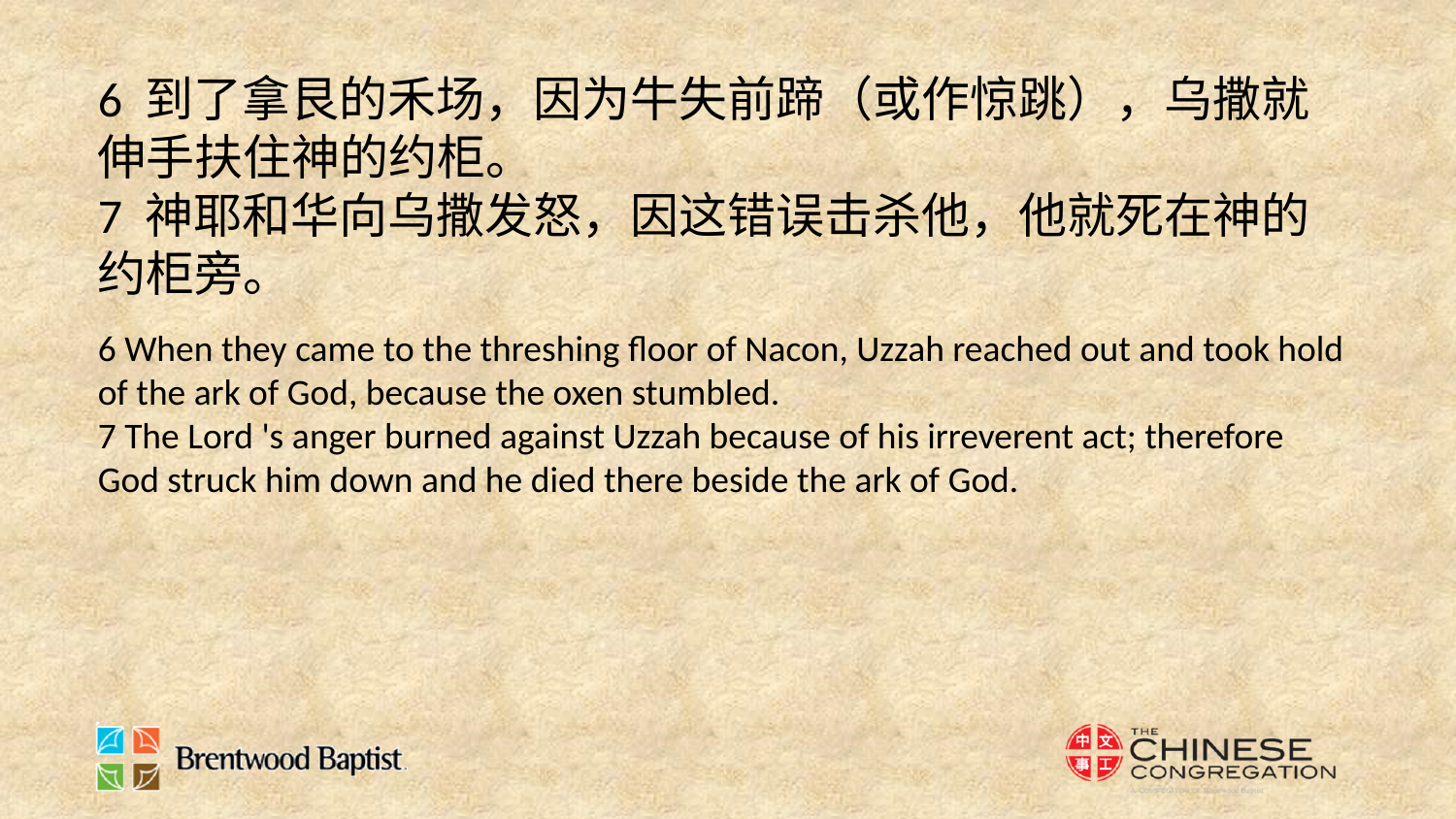

6 到了拿艮的禾场，因为牛失前蹄（或作惊跳），乌撒就伸手扶住神的约柜。
7 神耶和华向乌撒发怒，因这错误击杀他，他就死在神的约柜旁。

6 When they came to the threshing floor of Nacon, Uzzah reached out and took hold of the ark of God, because the oxen stumbled.
7 The Lord 's anger burned against Uzzah because of his irreverent act; therefore God struck him down and he died there beside the ark of God.